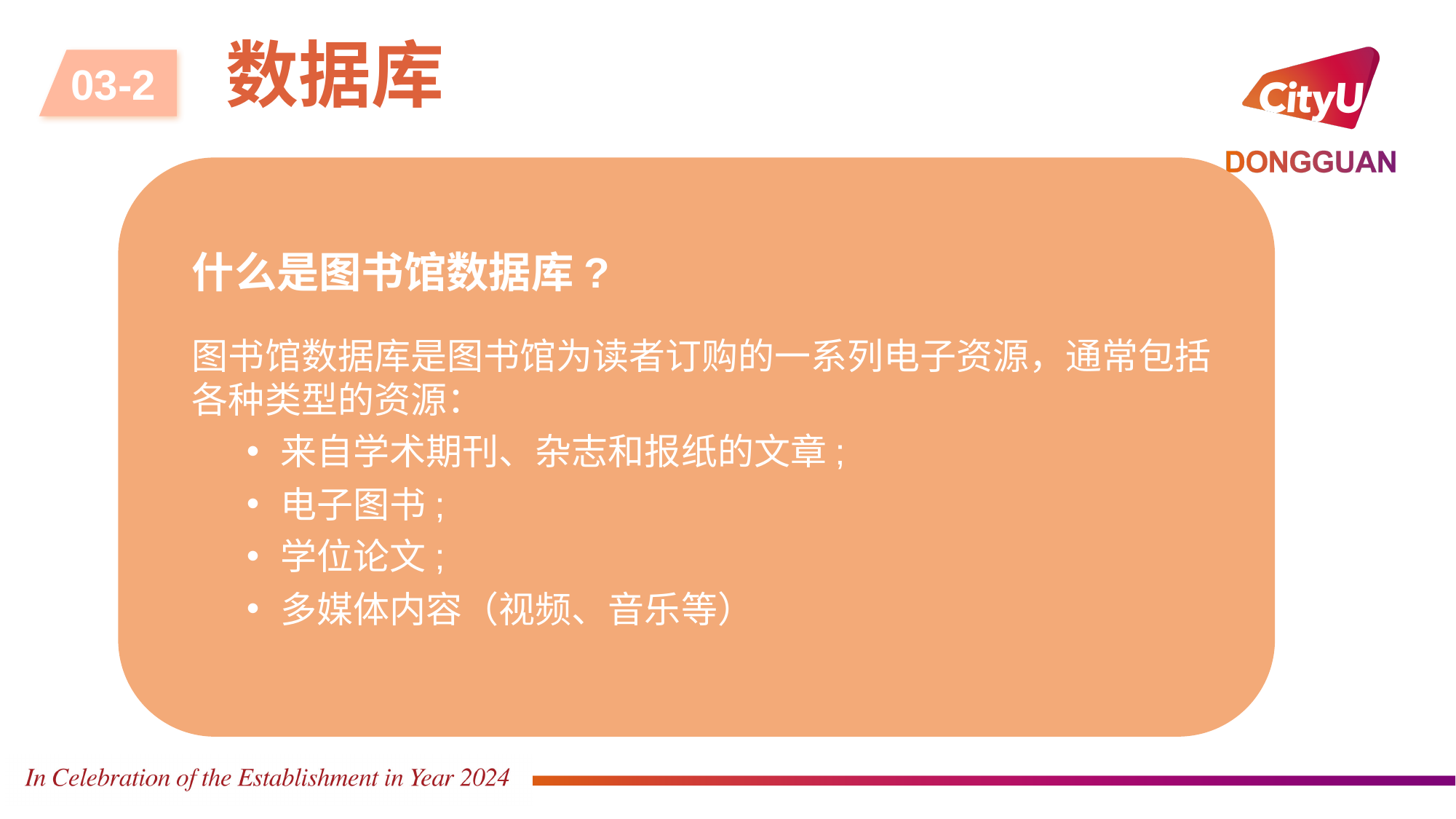

数据库
03-2

什么是图书馆数据库?

图书馆数据库是图书馆为读者订购的一系列电子资源，通常包括各种类型的资源：
来自学术期刊、杂志和报纸的文章;
电子图书;
学位论文;
多媒体内容（视频、音乐等）